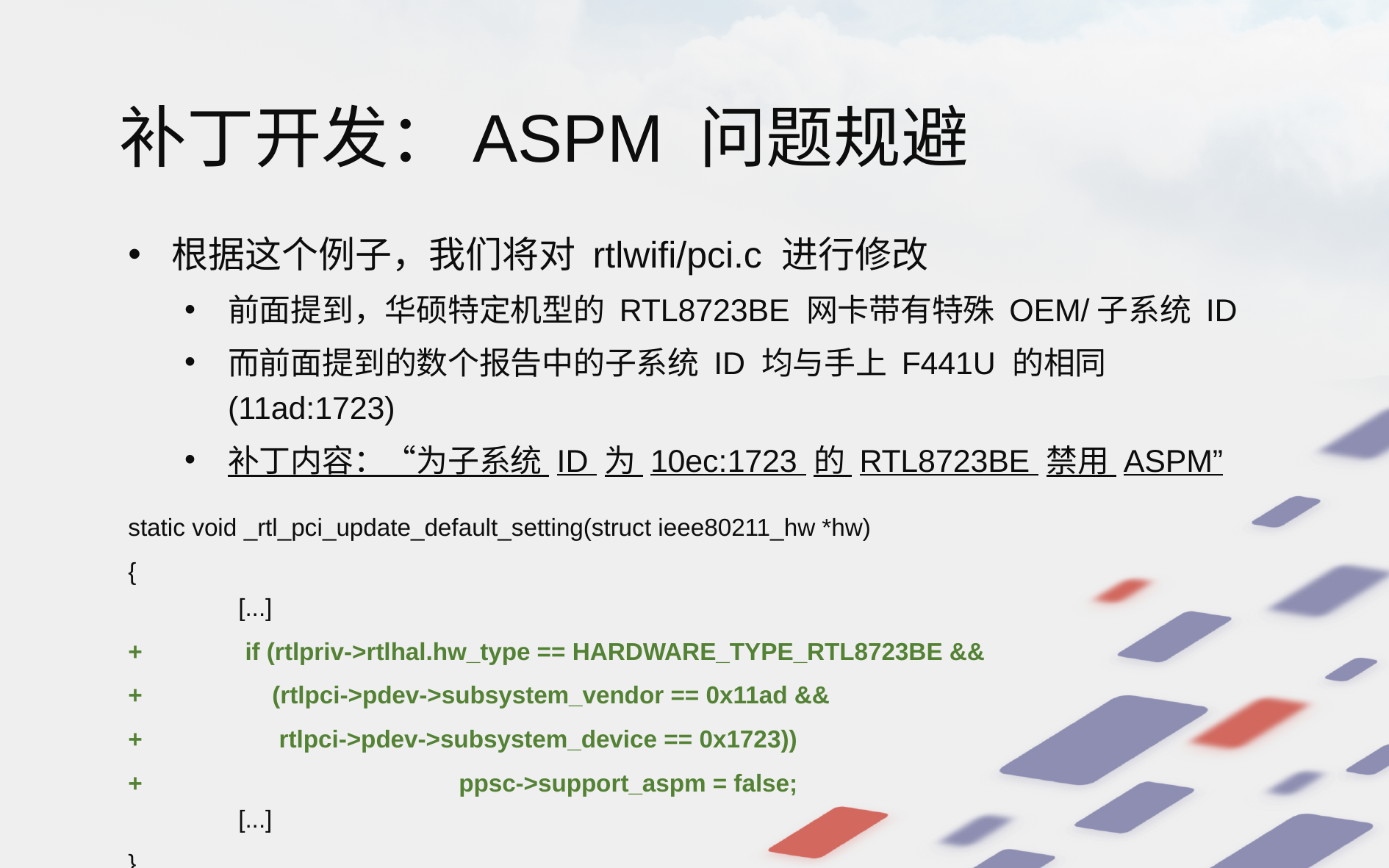

# 补丁开发：ASPM 问题规避
根据这个例子，我们将对 rtlwifi/pci.c 进行修改
前面提到，华硕特定机型的 RTL8723BE 网卡带有特殊 OEM/子系统 ID
而前面提到的数个报告中的子系统 ID 均与手上 F441U 的相同 (11ad:1723)
补丁内容：“为子系统 ID 为 10ec:1723 的 RTL8723BE 禁用 ASPM”

static void _rtl_pci_update_default_setting(struct ieee80211_hw *hw)
{
[...]
+	 if (rtlpriv->rtlhal.hw_type == HARDWARE_TYPE_RTL8723BE &&
+	     (rtlpci->pdev->subsystem_vendor == 0x11ad &&
+	      rtlpci->pdev->subsystem_device == 0x1723))
+			ppsc->support_aspm = false;
[...]
}